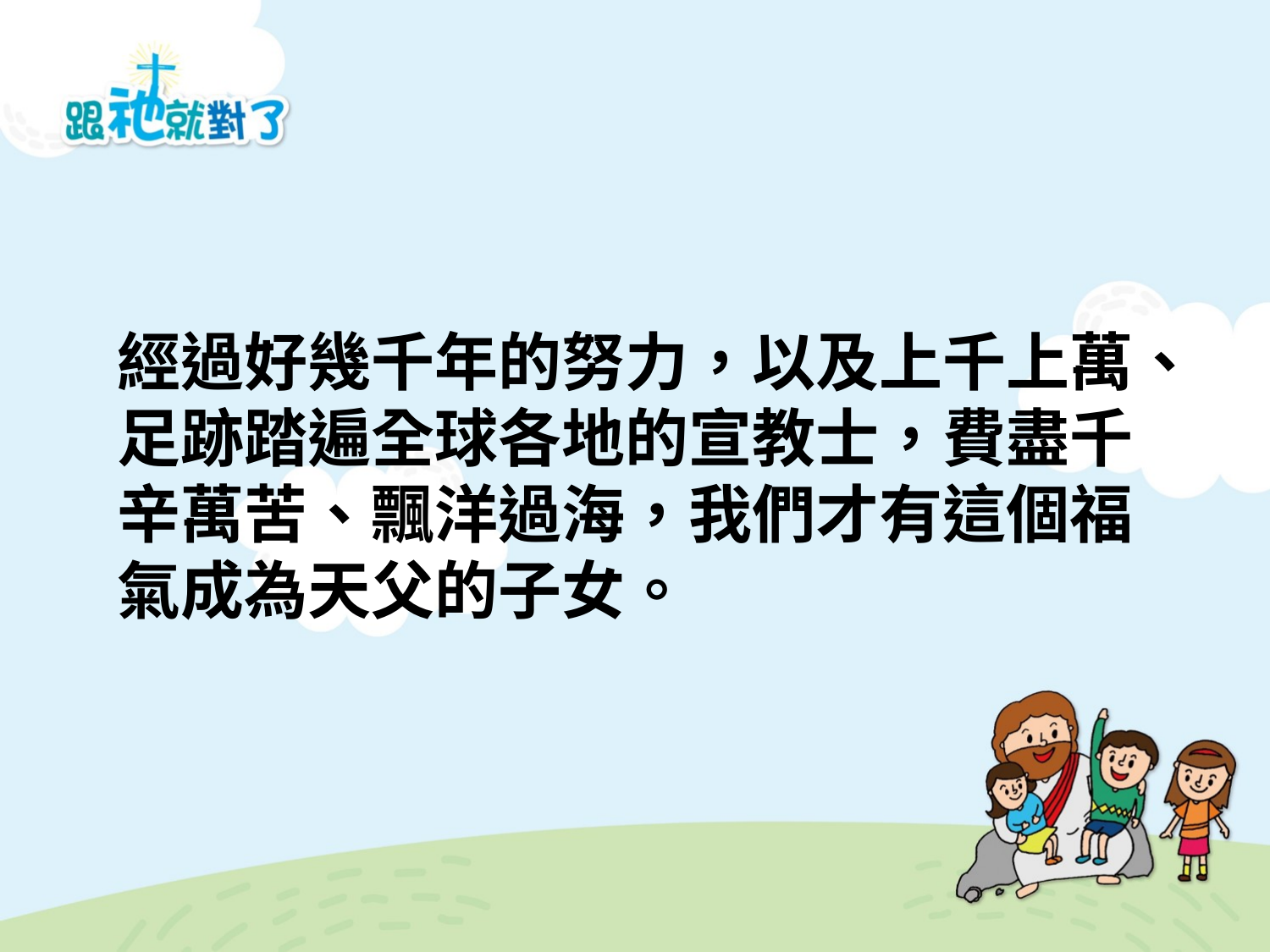

經過好幾千年的努力，以及上千上萬、足跡踏遍全球各地的宣教士，費盡千辛萬苦、飄洋過海，我們才有這個福氣成為天父的子女。